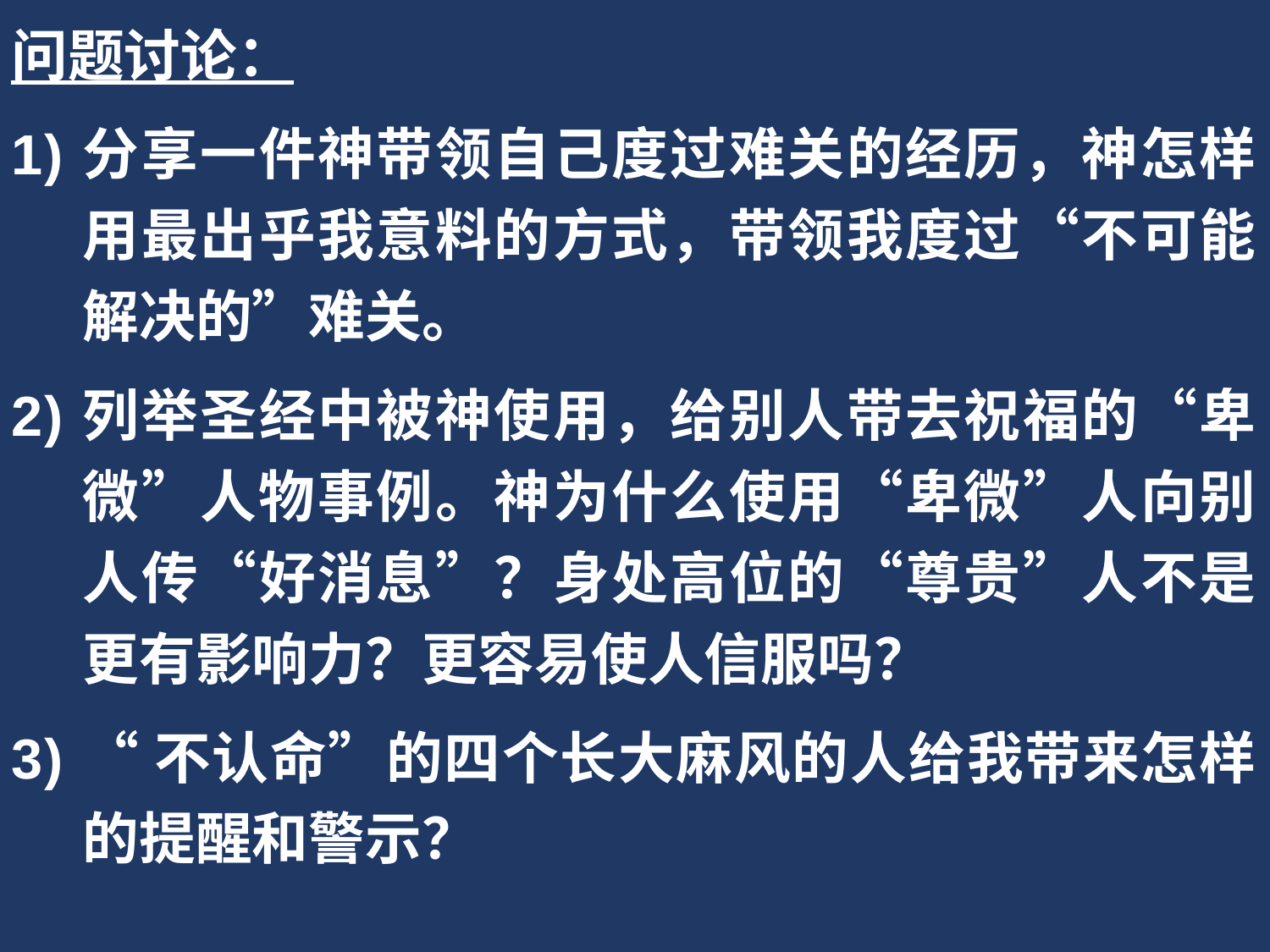

问题讨论：
分享一件神带领自己度过难关的经历，神怎样用最出乎我意料的方式，带领我度过“不可能解决的”难关。
列举圣经中被神使用，给别人带去祝福的“卑微”人物事例。神为什么使用“卑微”人向别人传“好消息”？身处高位的“尊贵”人不是更有影响力？更容易使人信服吗？
“不认命”的四个长大麻风的人给我带来怎样的提醒和警示？